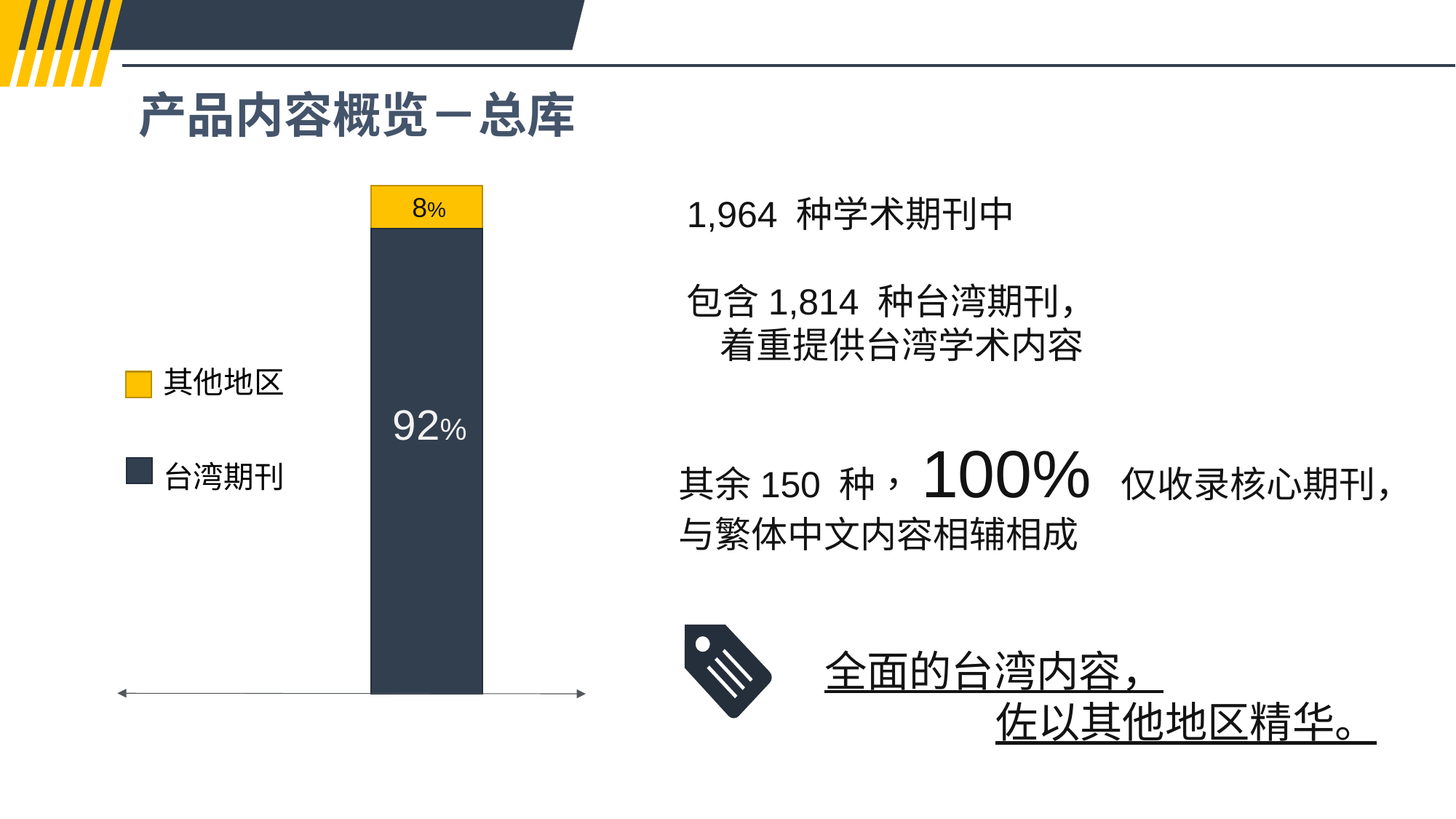

产品内容概览－总库
8%
1,964 种学术期刊中

包含1,814 种台湾期刊，
   着重提供台湾学术内容

其他地区

92%
其余150 种，100%  仅收录核心期刊，
与繁体中文内容相辅相成
台湾期刊

全面的台湾内容，
                 佐以其他地区精华。